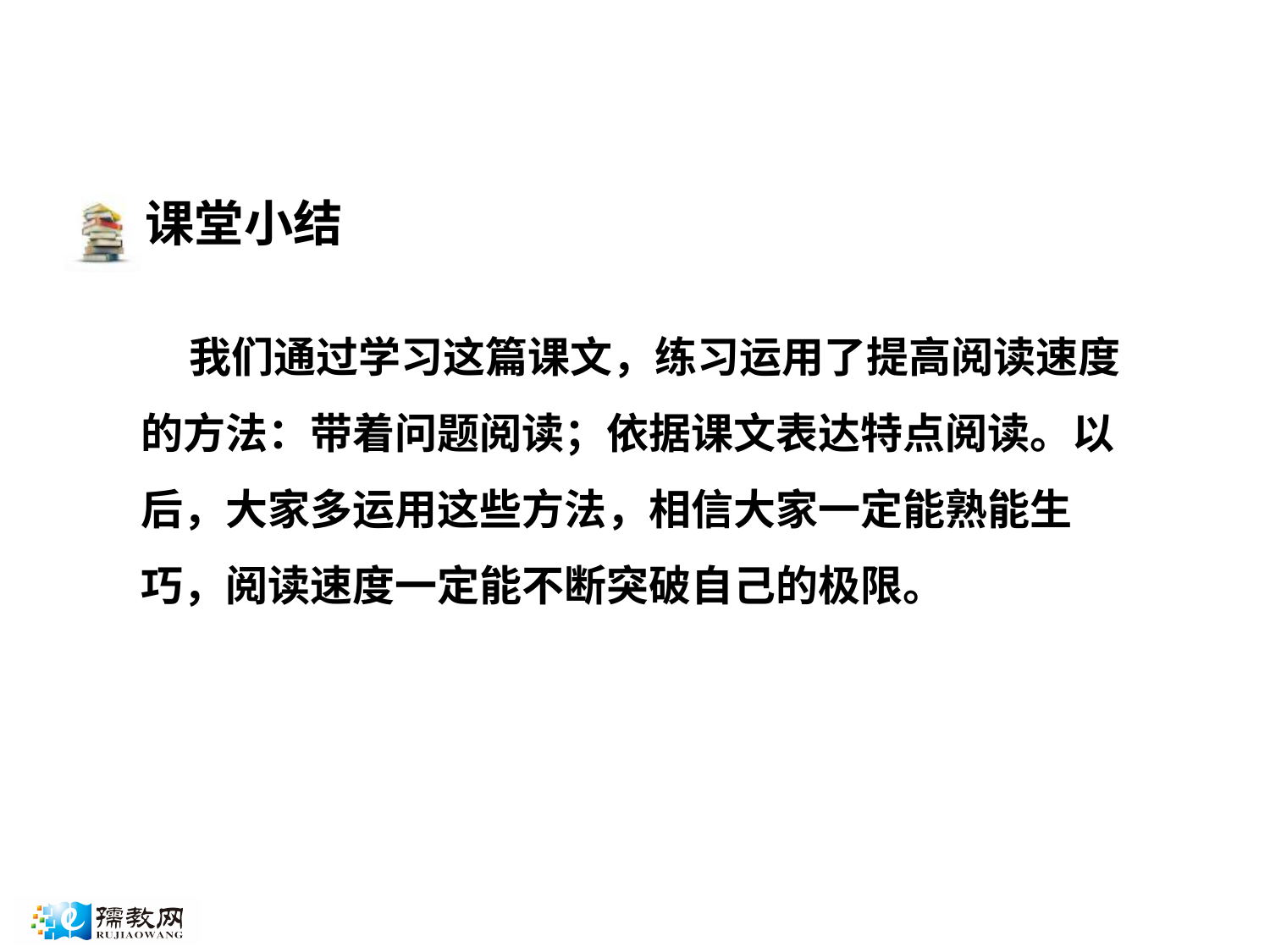

课堂小结

    我们通过学习这篇课文，练习运用了提高阅读速度的方法：带着问题阅读；依据课文表达特点阅读。以后，大家多运用这些方法，相信大家一定能熟能生巧，阅读速度一定能不断突破自己的极限。